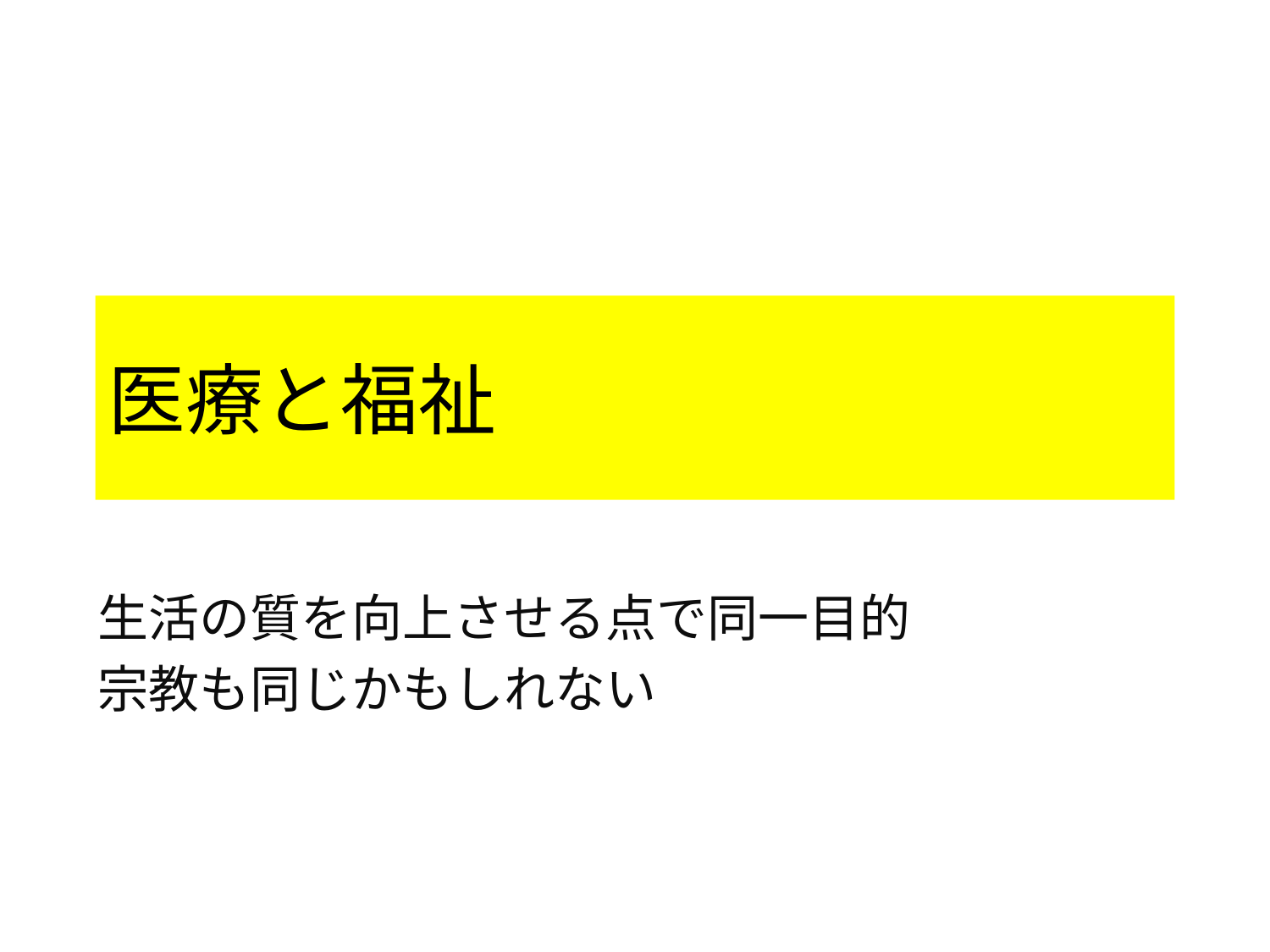

# 医療と福祉
生活の質を向上させる点で同一目的
宗教も同じかもしれない